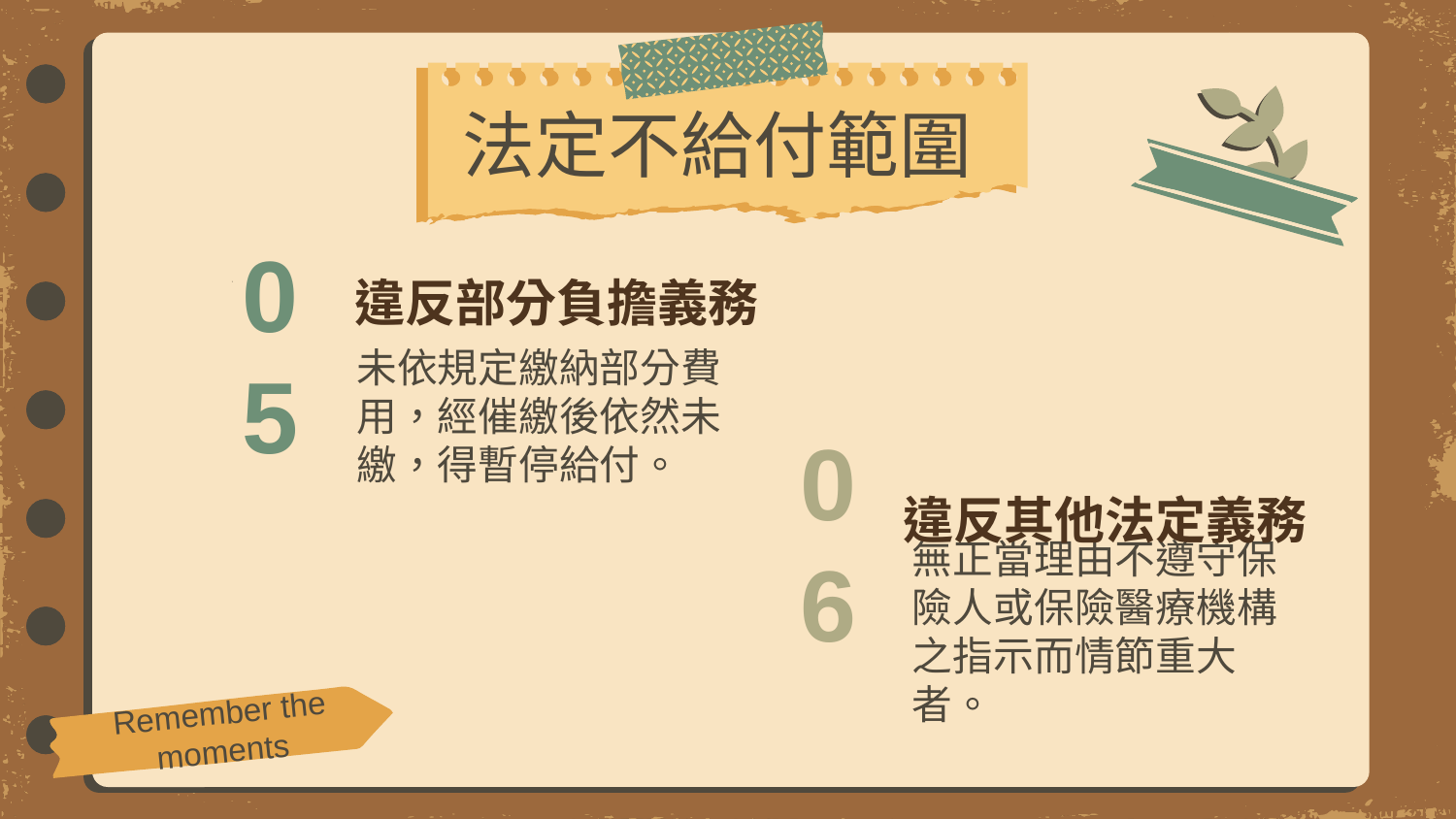

法定不給付範圍

違反部分負擔義務
# 05

未依規定繳納部分費用，經催繳後依然未繳，得暫停給付。

06
違反其他法定義務

無正當理由不遵守保險人或保險醫療機構之指示而情節重大者。

Remember the moments